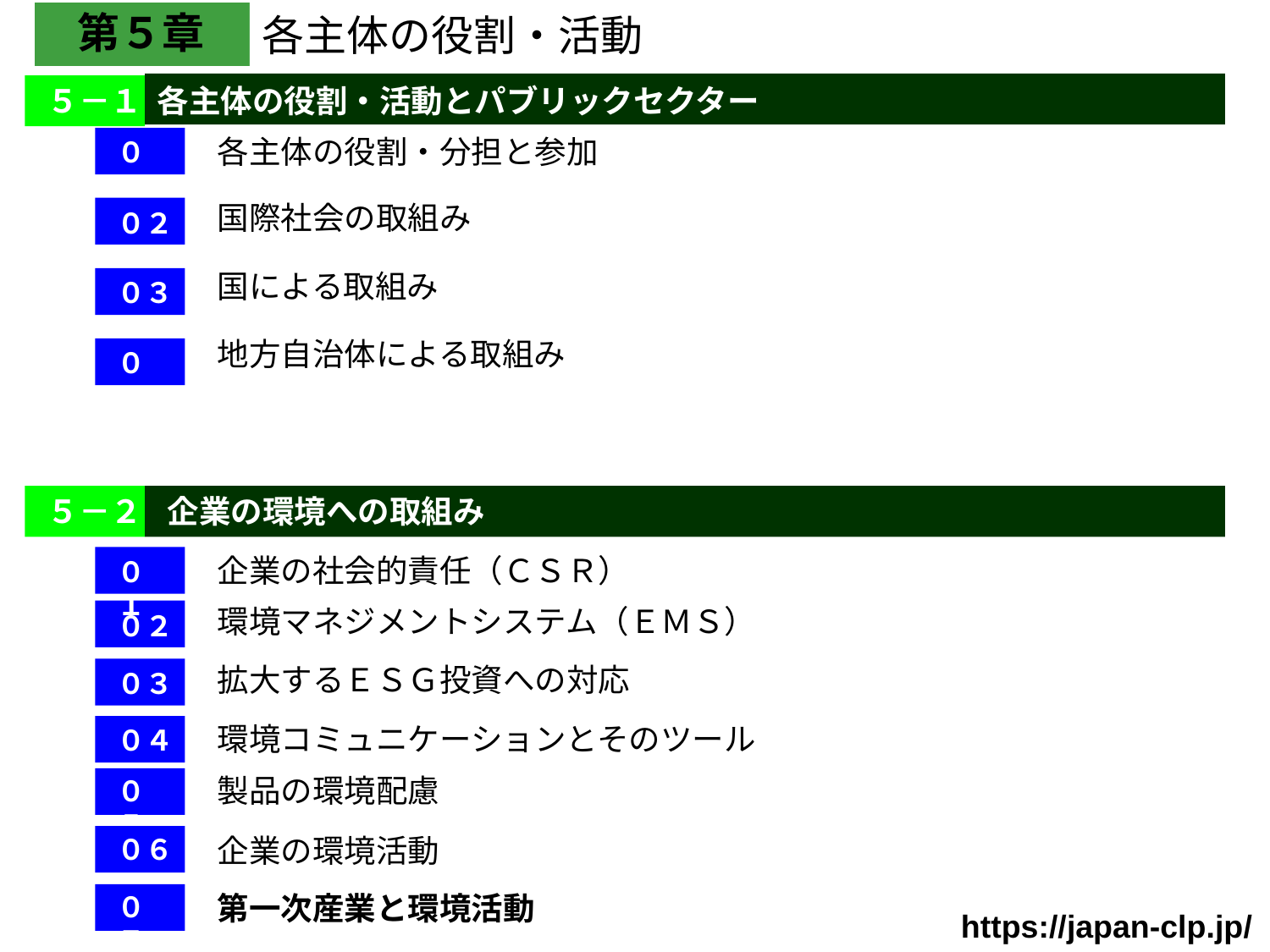

第５章

各主体の役割・活動

５－１
各主体の役割・活動とパブリックセクター
各主体の役割・分担と参加

０１
国際社会の取組み

０２
国による取組み

０３
地方自治体による取組み

０４

５－２

企業の環境への取組み
企業の社会的責任（ＣＳＲ）

０１
環境マネジメントシステム（ＥＭＳ）

０２
拡大するＥＳＧ投資への対応

０３
環境コミュニケーションとそのツール

０４
製品の環境配慮
０５

企業の環境活動

０６
第一次産業と環境活動
０７

https://japan-clp.jp/